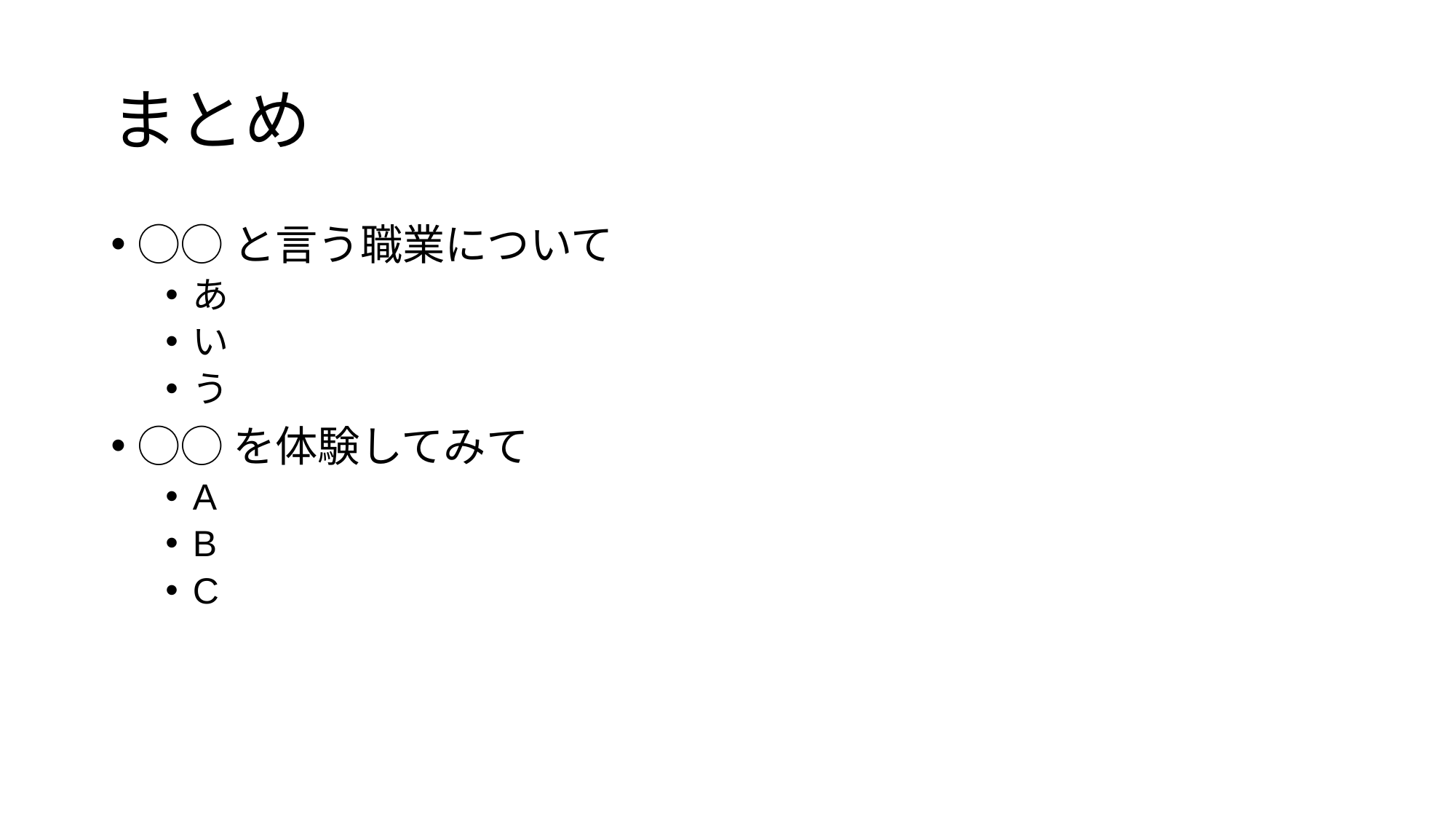

# まとめ
◯◯と言う職業について
あ
い
う
◯◯を体験してみて
A
B
C